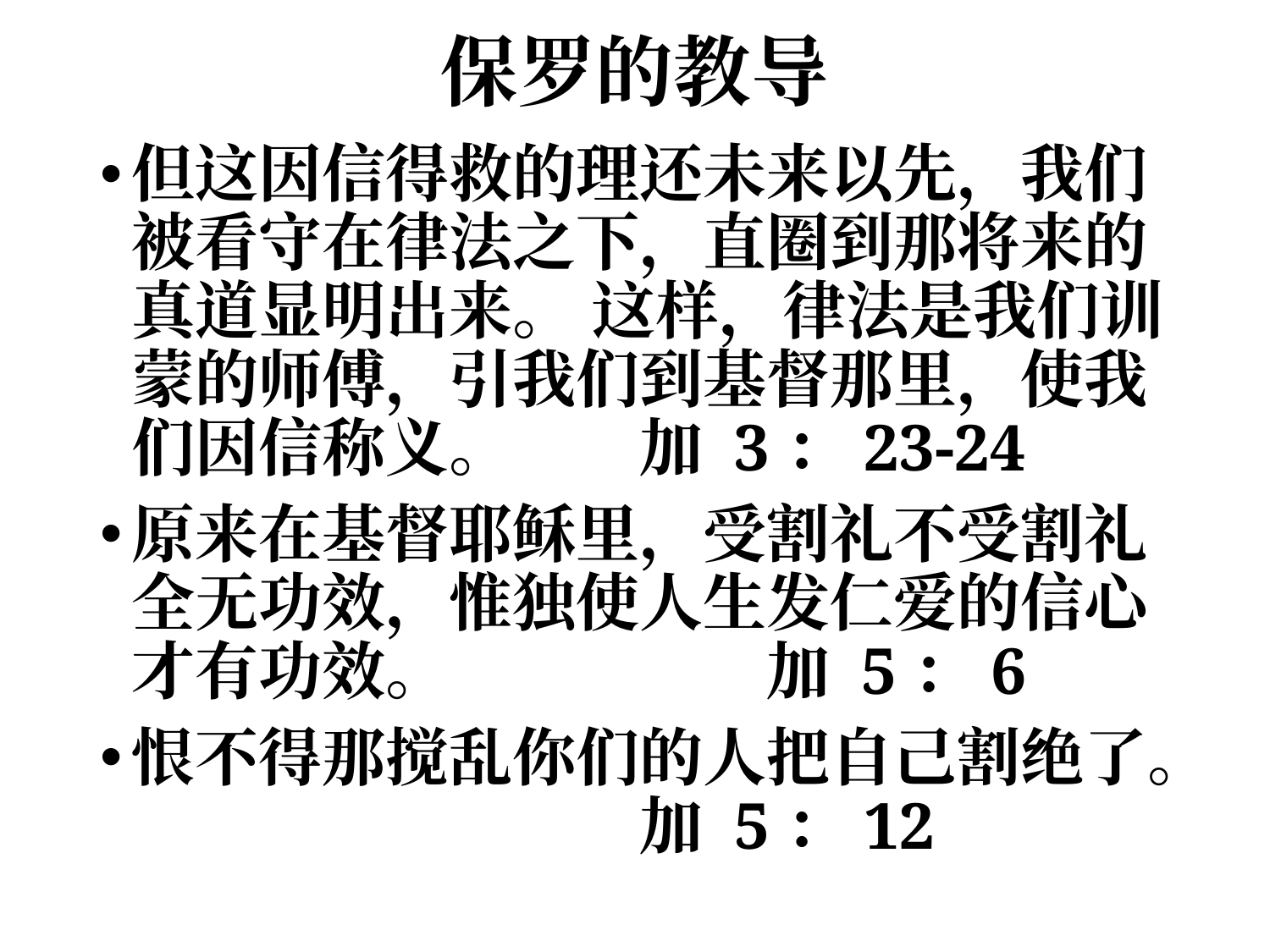

# 保罗的教导
但这因信得救的理还未来以先，我们被看守在律法之下，直圈到那将来的真道显明出来。 这样，律法是我们训蒙的师傅，引我们到基督那里，使我们因信称义。 	加 3：23-24
原来在基督耶稣里，受割礼不受割礼全无功效，惟独使人生发仁爱的信心才有功效。			加 5：6
恨不得那搅乱你们的人把自己割绝了。 				加 5：12